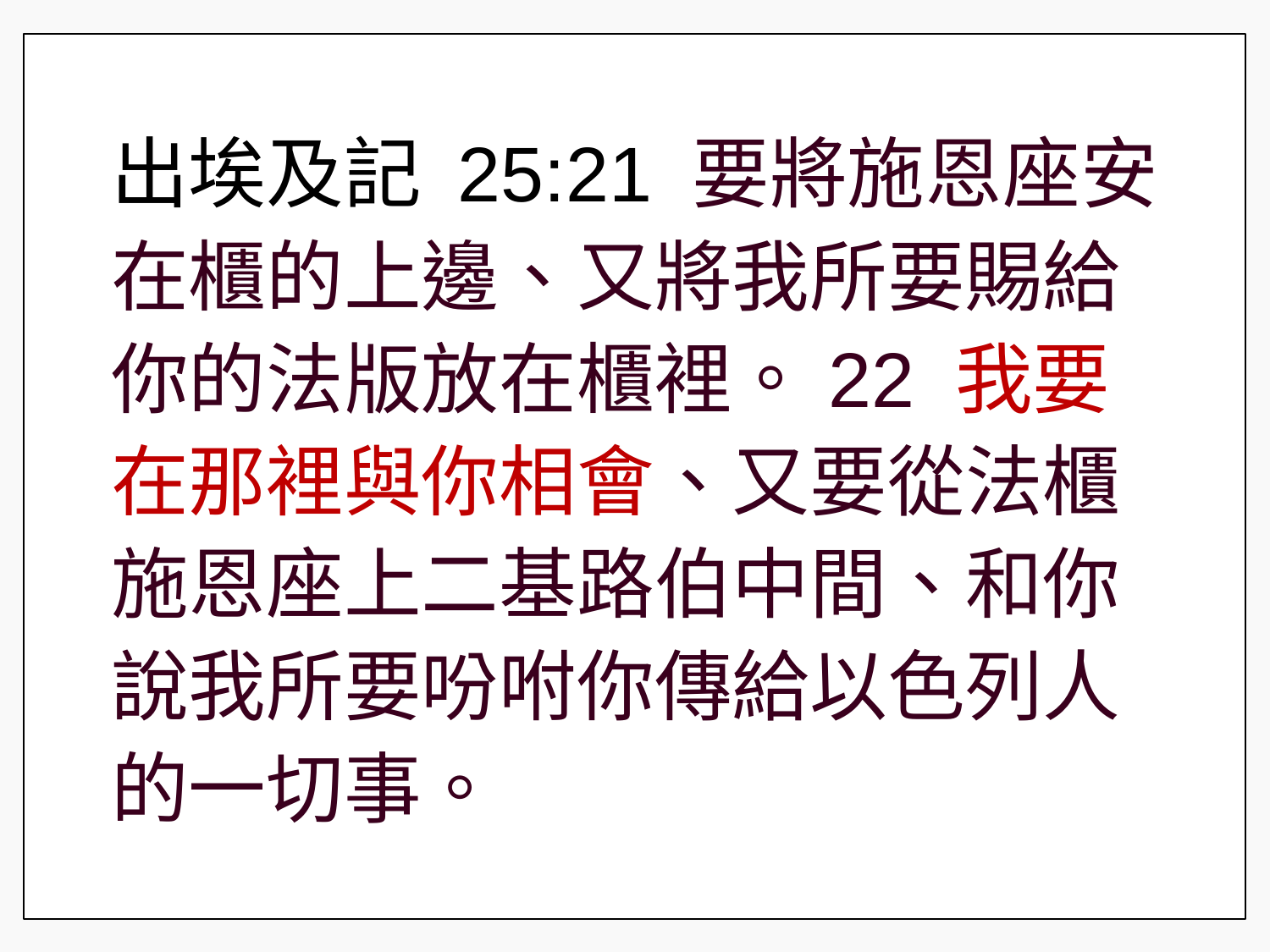

出埃及記 25:21 要將施恩座安在櫃的上邊、又將我所要賜給你的法版放在櫃裡。22 我要在那裡與你相會、又要從法櫃施恩座上二基路伯中間、和你說我所要吩咐你傳給以色列人的一切事。